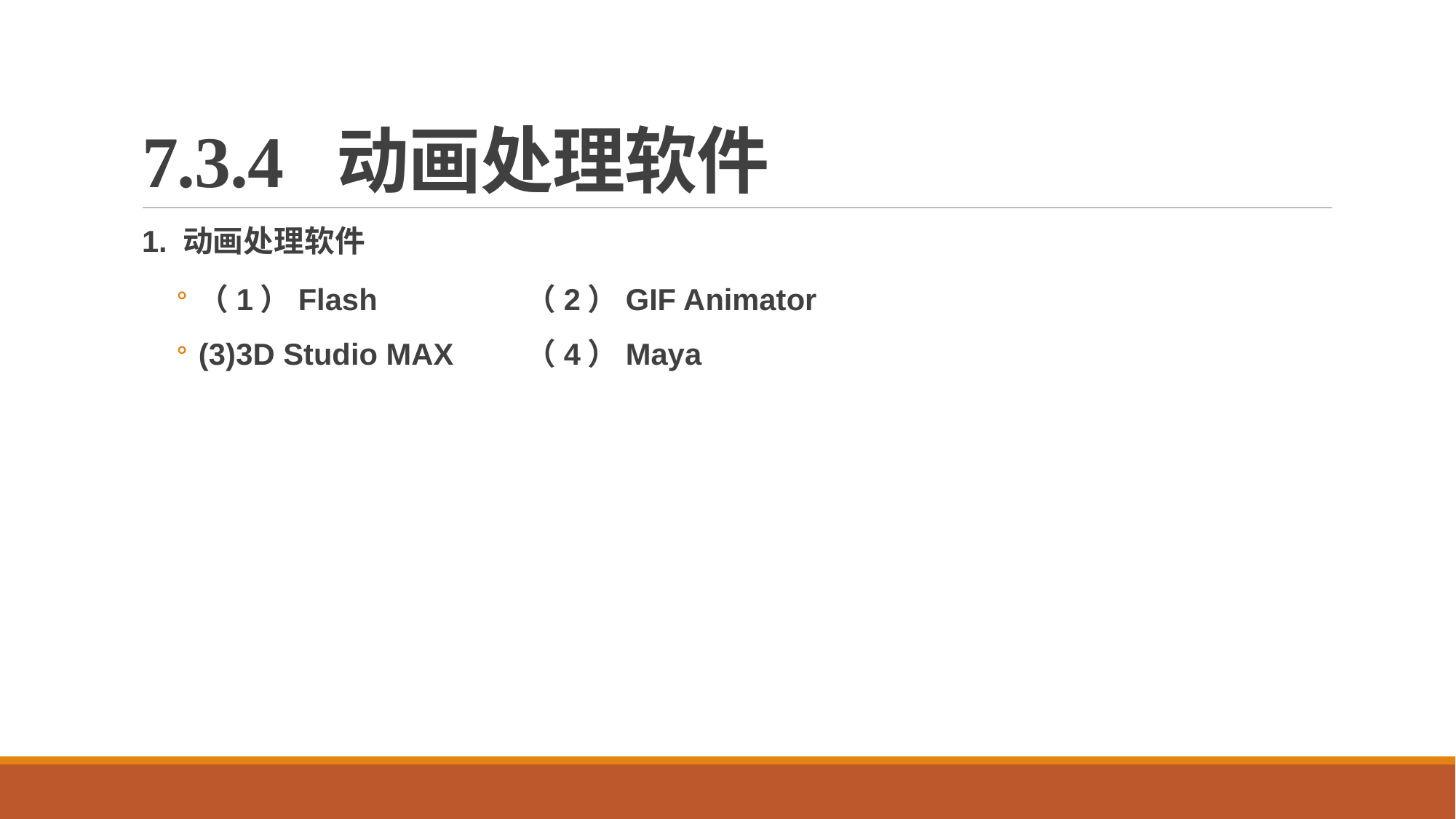

# 7.3.4  动画处理软件
1. 动画处理软件
（1）Flash		（2）GIF Animator
(3)3D Studio MAX	（4）Maya